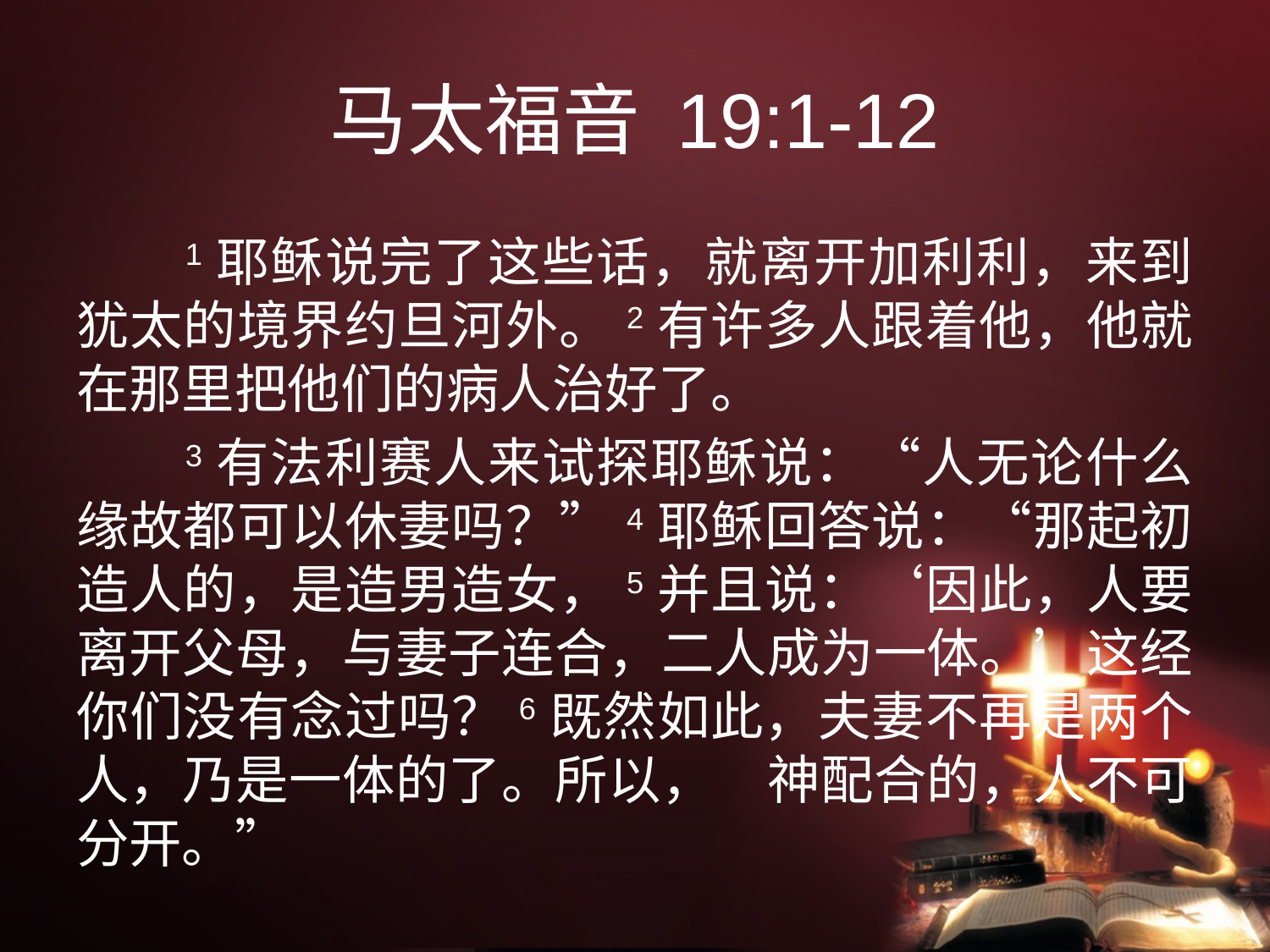

# 马太福音 19:1-12
           1耶稣说完了这些话，就离开加利利，来到犹太的境界约旦河外。2有许多人跟着他，他就在那里把他们的病人治好了。
           3有法利赛人来试探耶稣说：“人无论什么缘故都可以休妻吗？”4耶稣回答说：“那起初造人的，是造男造女，5并且说：‘因此，人要离开父母，与妻子连合，二人成为一体。’这经你们没有念过吗？6既然如此，夫妻不再是两个人，乃是一体的了。所以，　神配合的，人不可分开。”